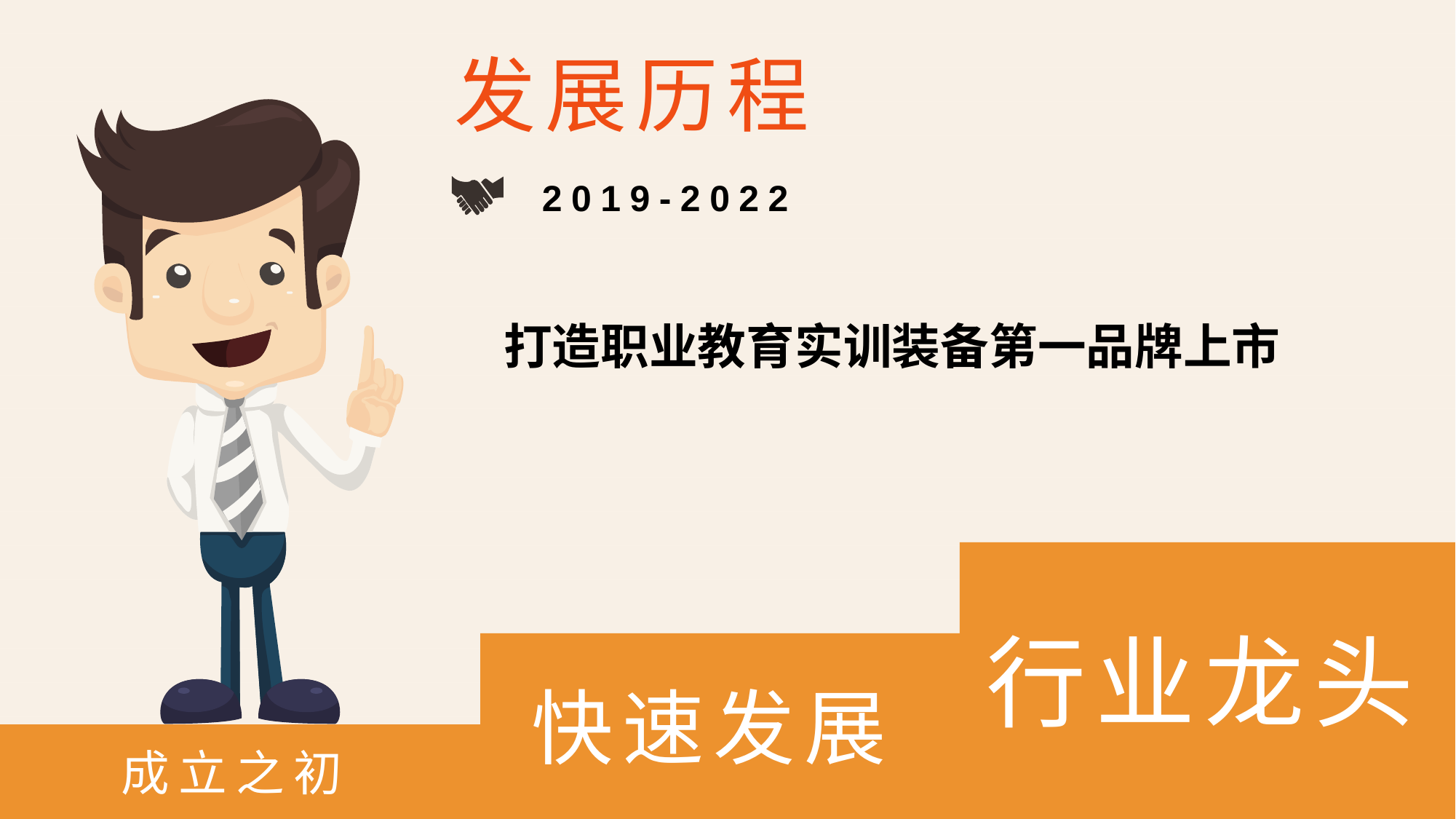

发展历程

2019-2022

打造职业教育实训装备第一品牌上市

行业龙头

快速发展

成立之初